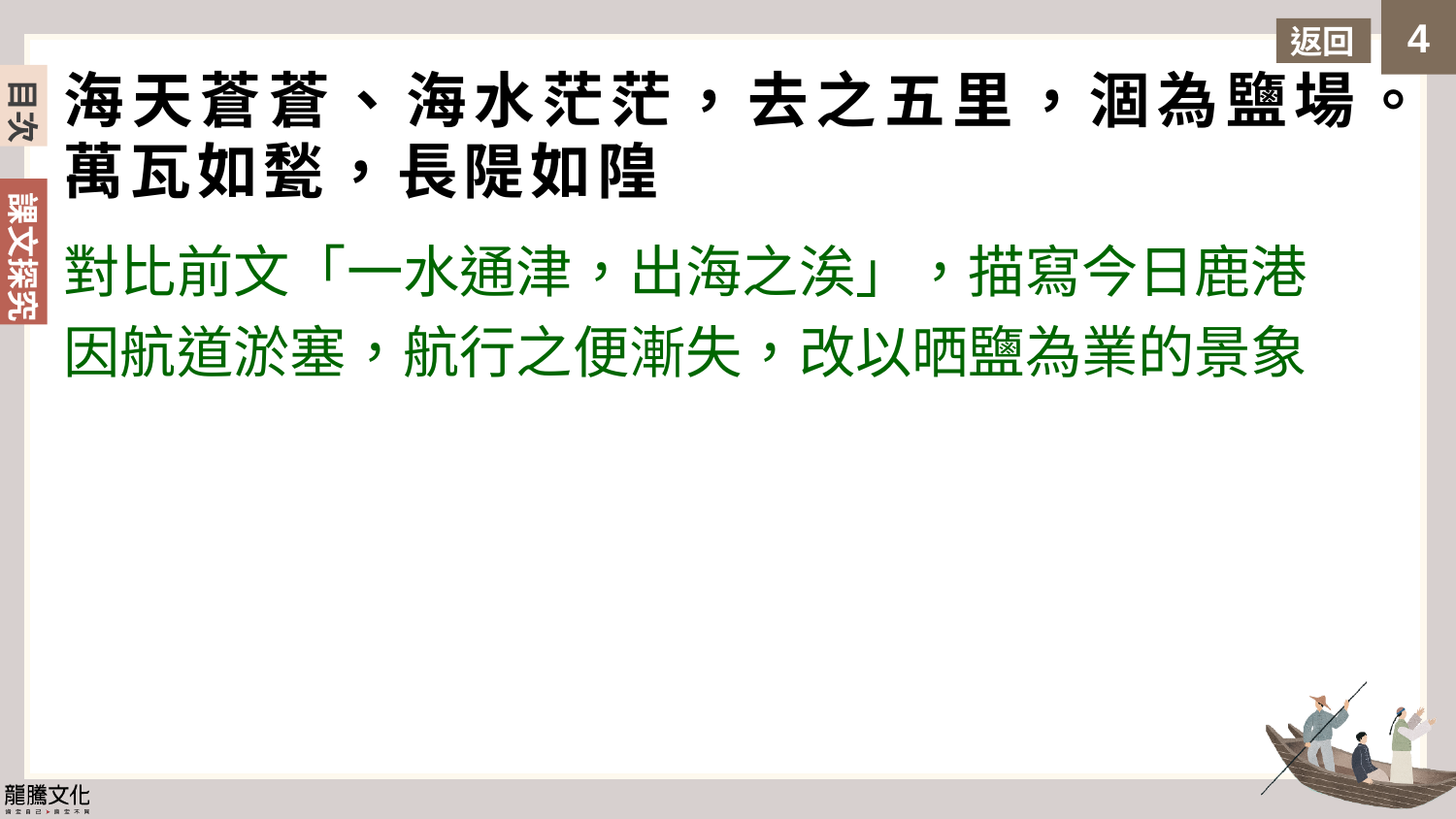

返回
海天蒼蒼、海水茫茫，去之五里，涸為鹽場。萬瓦如甃，長隄如隍
對比前文「一水通津，出海之涘」，描寫今日鹿港因航道淤塞，航行之便漸失，改以晒鹽為業的景象